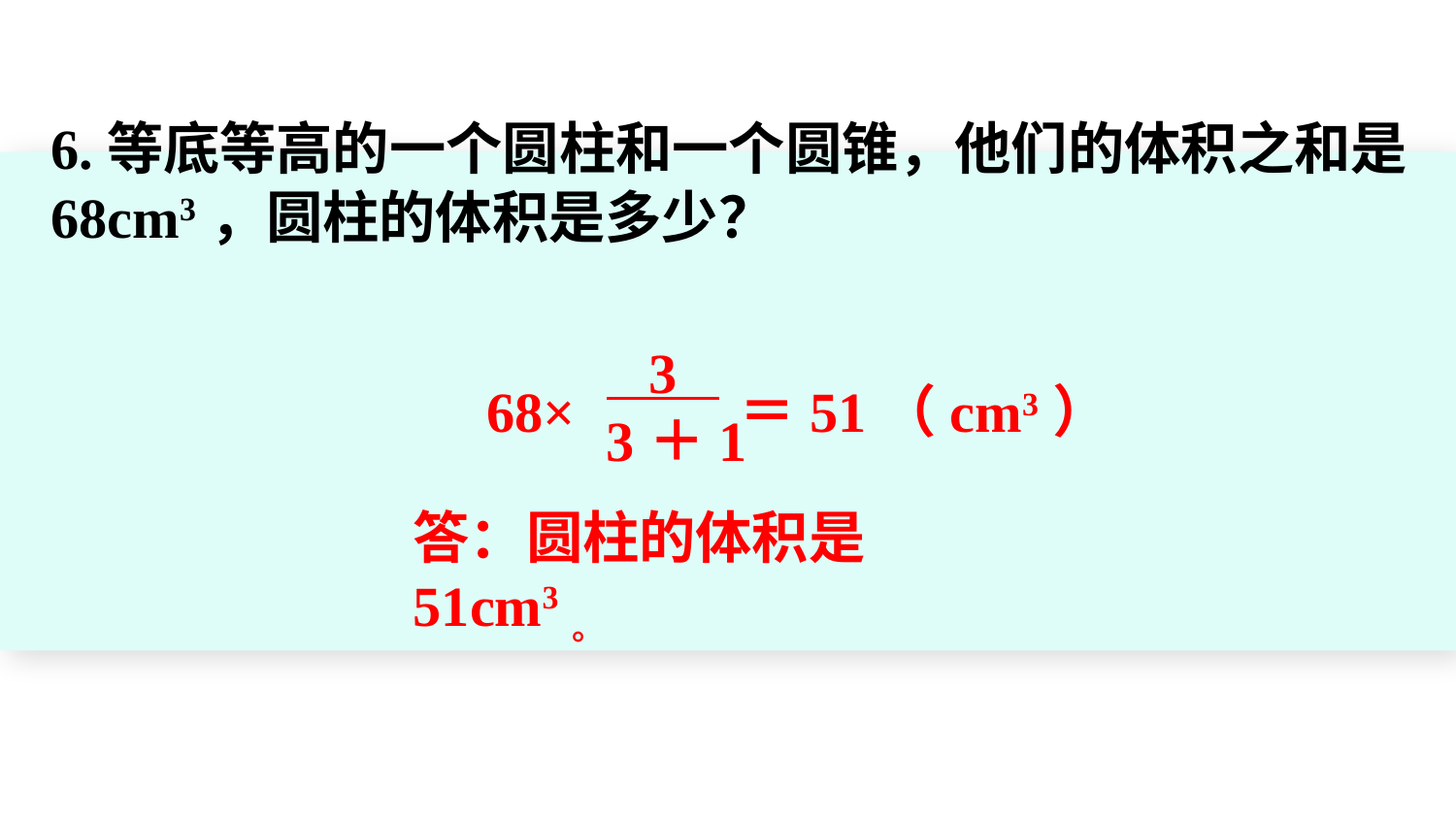

6.等底等高的一个圆柱和一个圆锥，他们的体积之和是68cm3，圆柱的体积是多少？
   3
3＋1
68×
＝51（cm3）
答：圆柱的体积是51cm3。